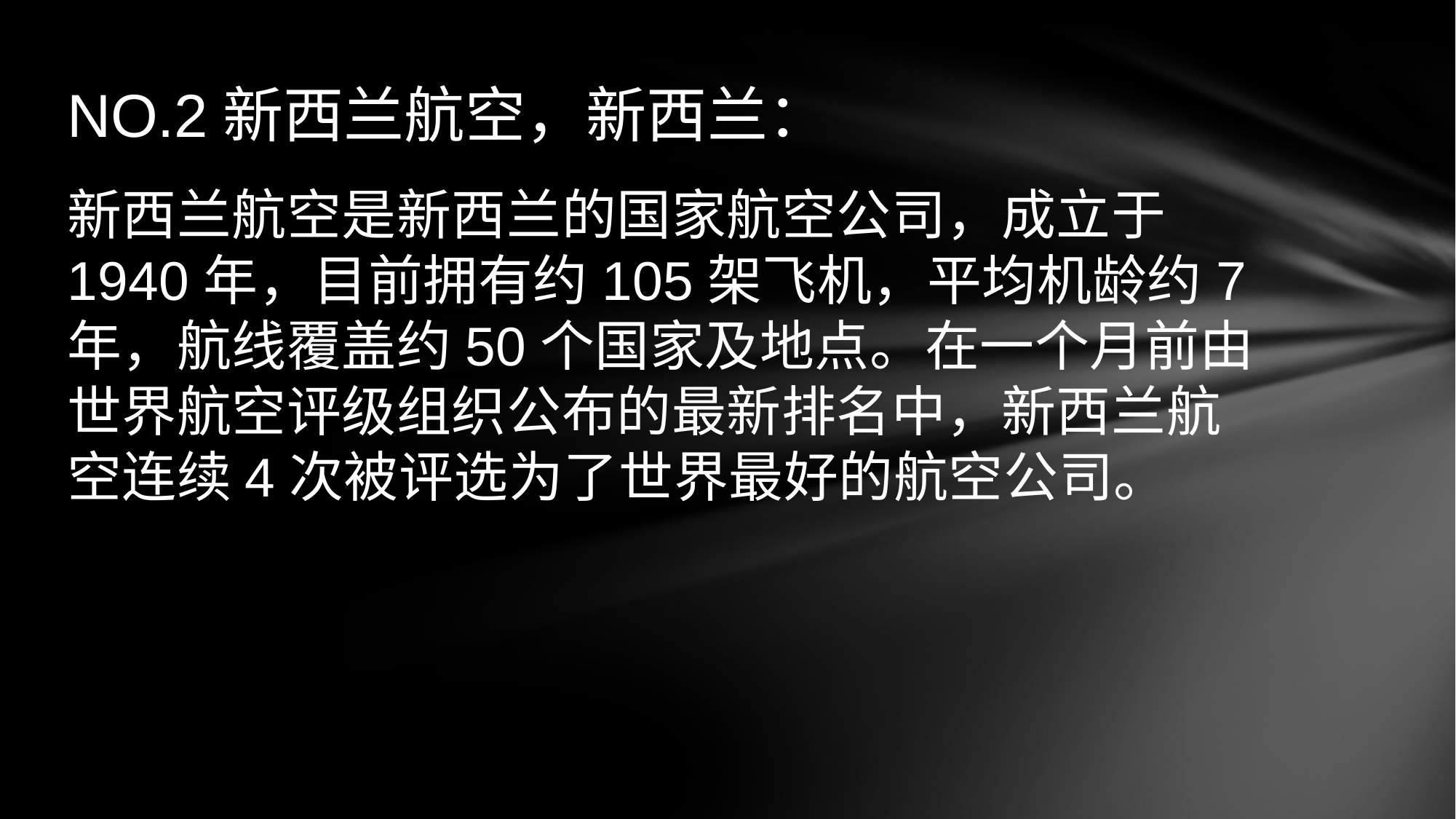

# NO.2新西兰航空，新西兰：
新西兰航空是新西兰的国家航空公司，成立于1940年，目前拥有约105架飞机，平均机龄约7年，航线覆盖约50个国家及地点。在一个月前由世界航空评级组织公布的最新排名中，新西兰航空连续4次被评选为了世界最好的航空公司。